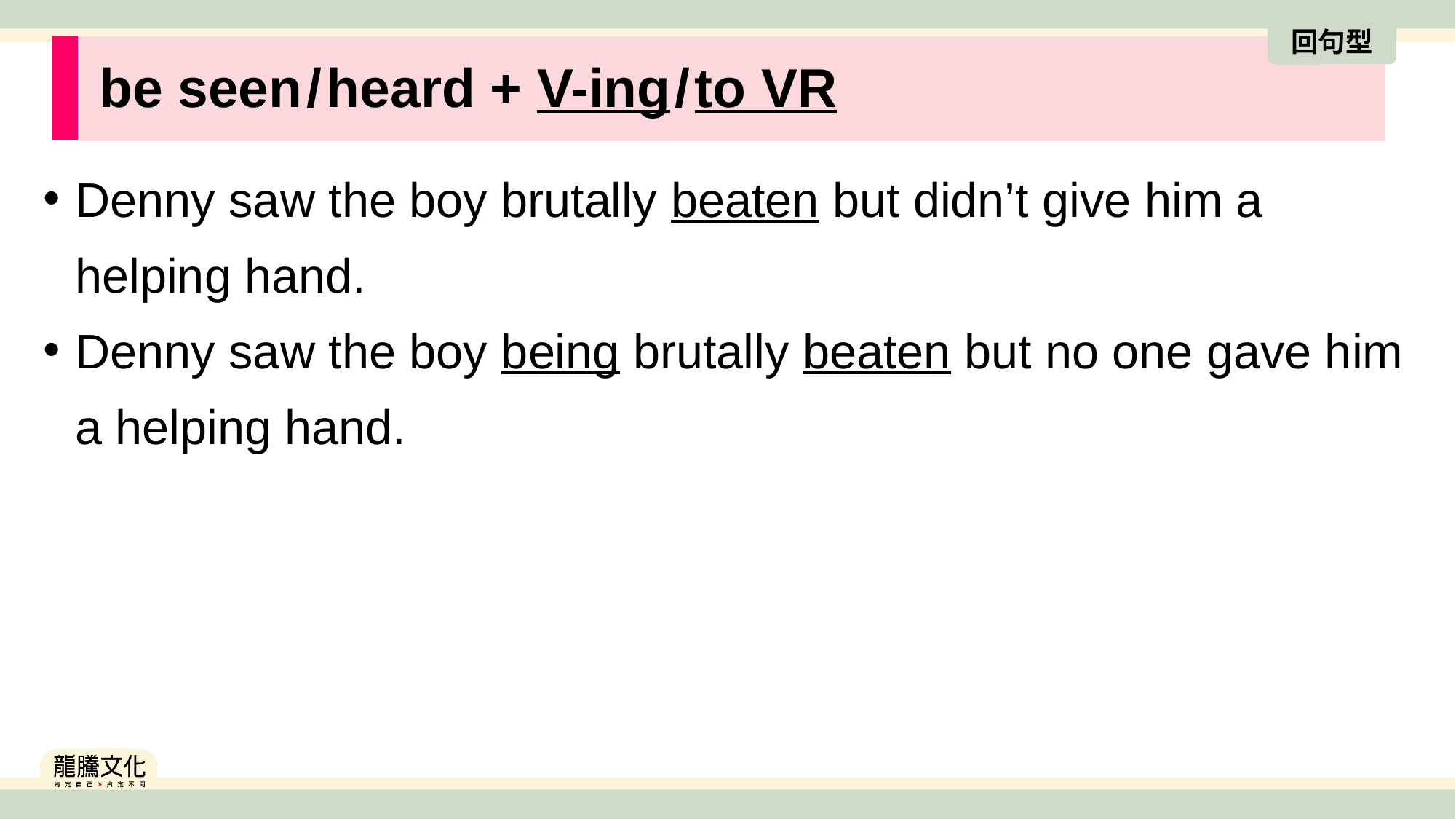

回句型
|  | be seen/heard + V-ing/to VR |
| --- | --- |
Denny saw the boy brutally beaten but didn’t give him a helping hand.
Denny saw the boy being brutally beaten but no one gave him a helping hand.